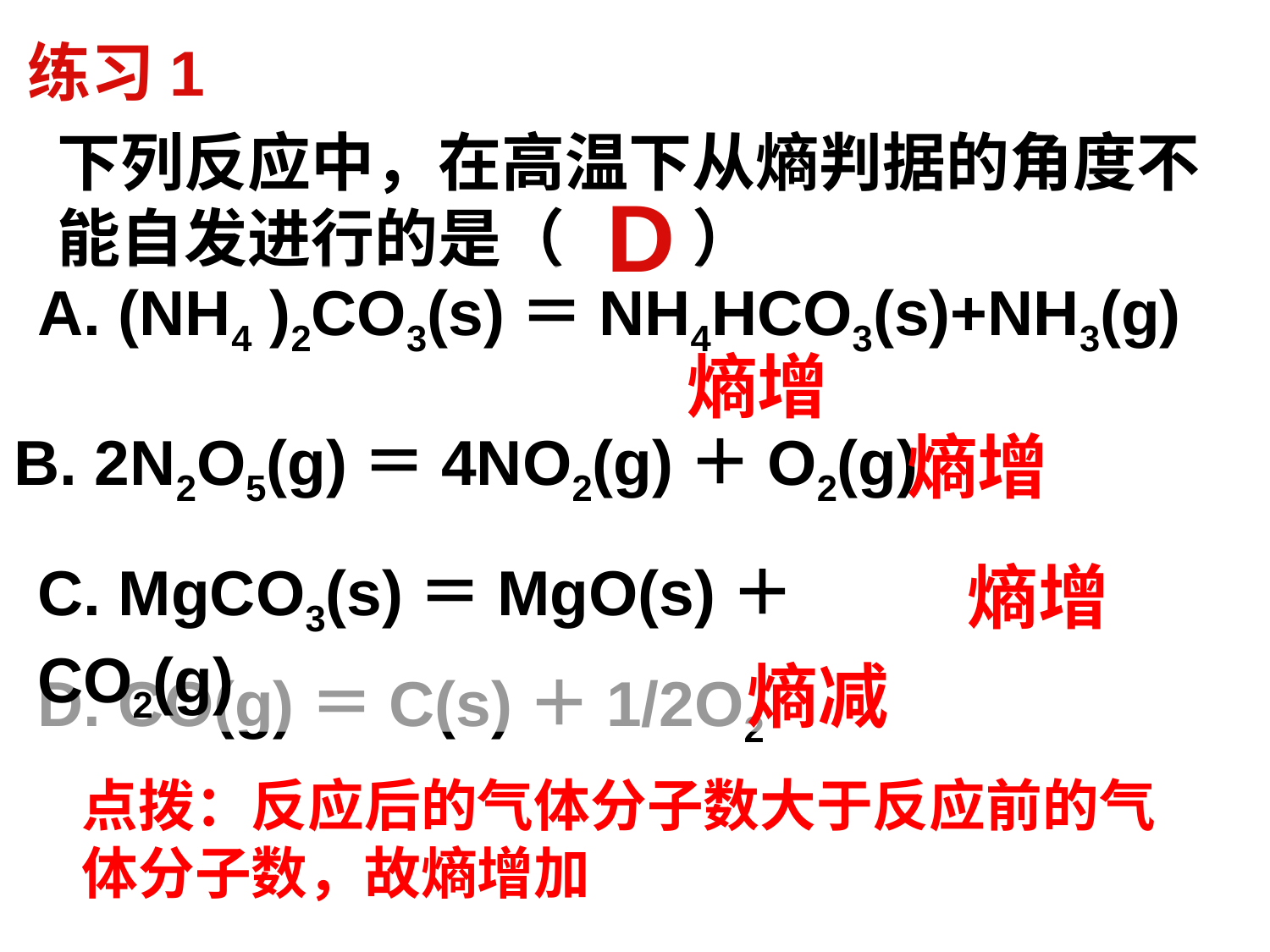

练习1
下列反应中，在高温下从熵判据的角度不能自发进行的是（　　）
D
A. (NH4 )2CO3(s)＝NH4HCO3(s)+NH3(g)
熵增
B. 2N2O5(g)＝4NO2(g)＋O2(g)
熵增
C. MgCO3(s)＝MgO(s)＋CO2(g)
熵增
熵减
D. CO(g)＝C(s)＋1/2O2
点拨：反应后的气体分子数大于反应前的气体分子数，故熵增加